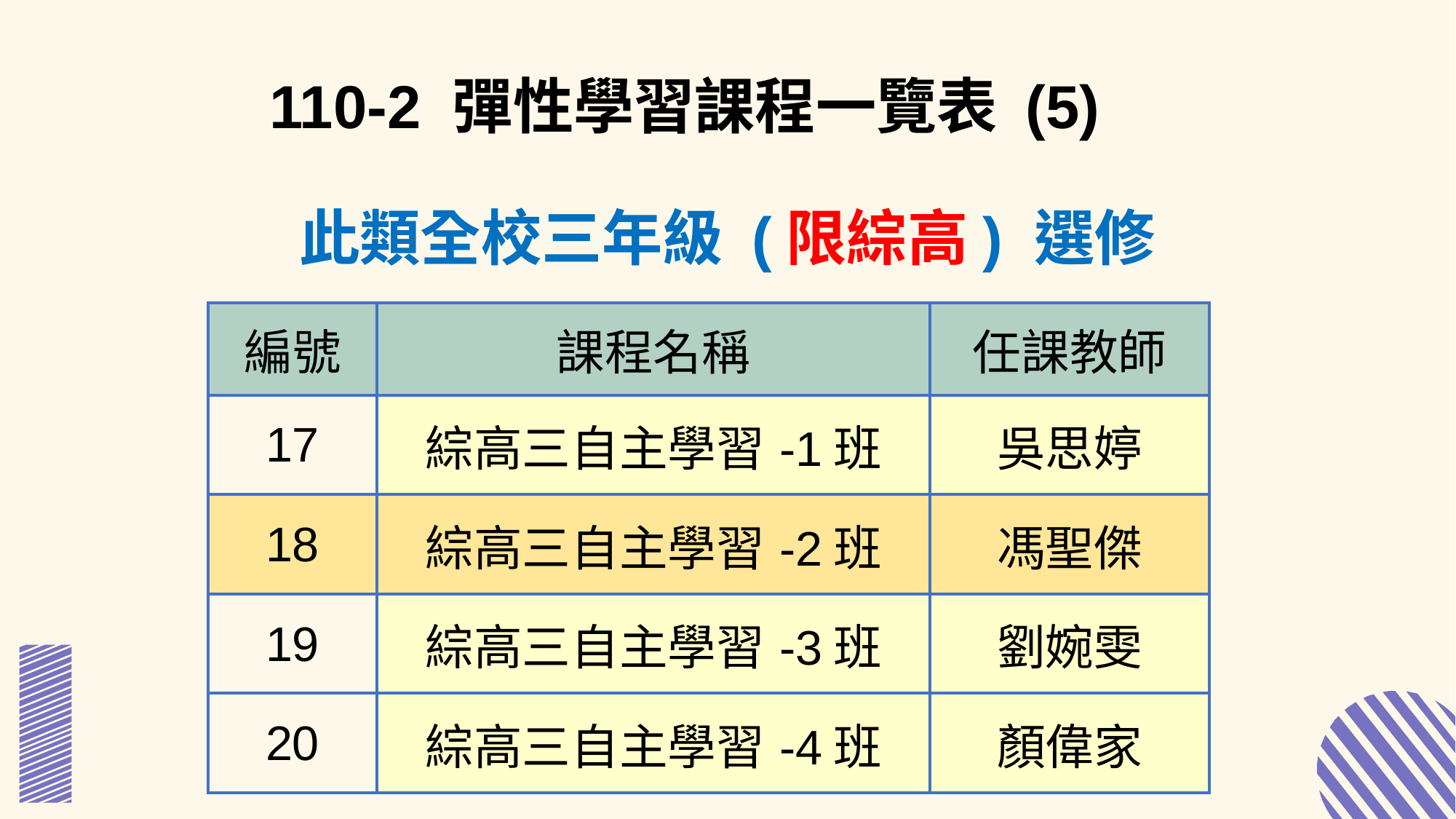

110-2 彈性學習課程一覽表 (5)
此類全校三年級 (限綜高) 選修

| 編號 | 課程名稱 | 任課教師 |
| --- | --- | --- |
| 17 | 綜高三自主學習-1班 | 吳思婷 |
| 18 | 綜高三自主學習-2班 | 馮聖傑 |
| 19 | 綜高三自主學習-3班 | 劉婉雯 |
| 20 | 綜高三自主學習-4班 | 顏偉家 |